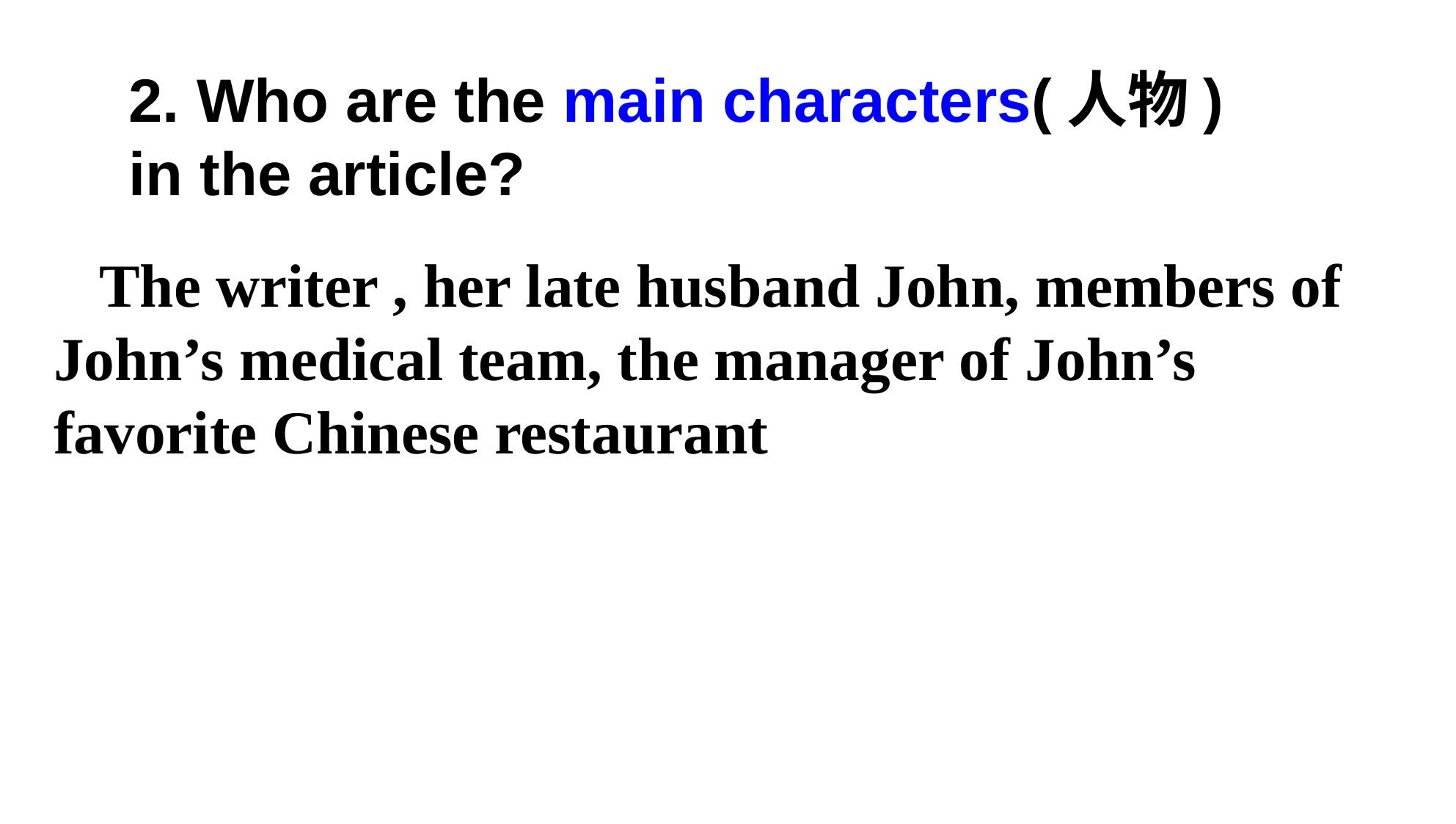

2. Who are the main characters(人物) in the article?
   The writer , her late husband John, members of John’s medical team, the manager of John’s favorite Chinese restaurant